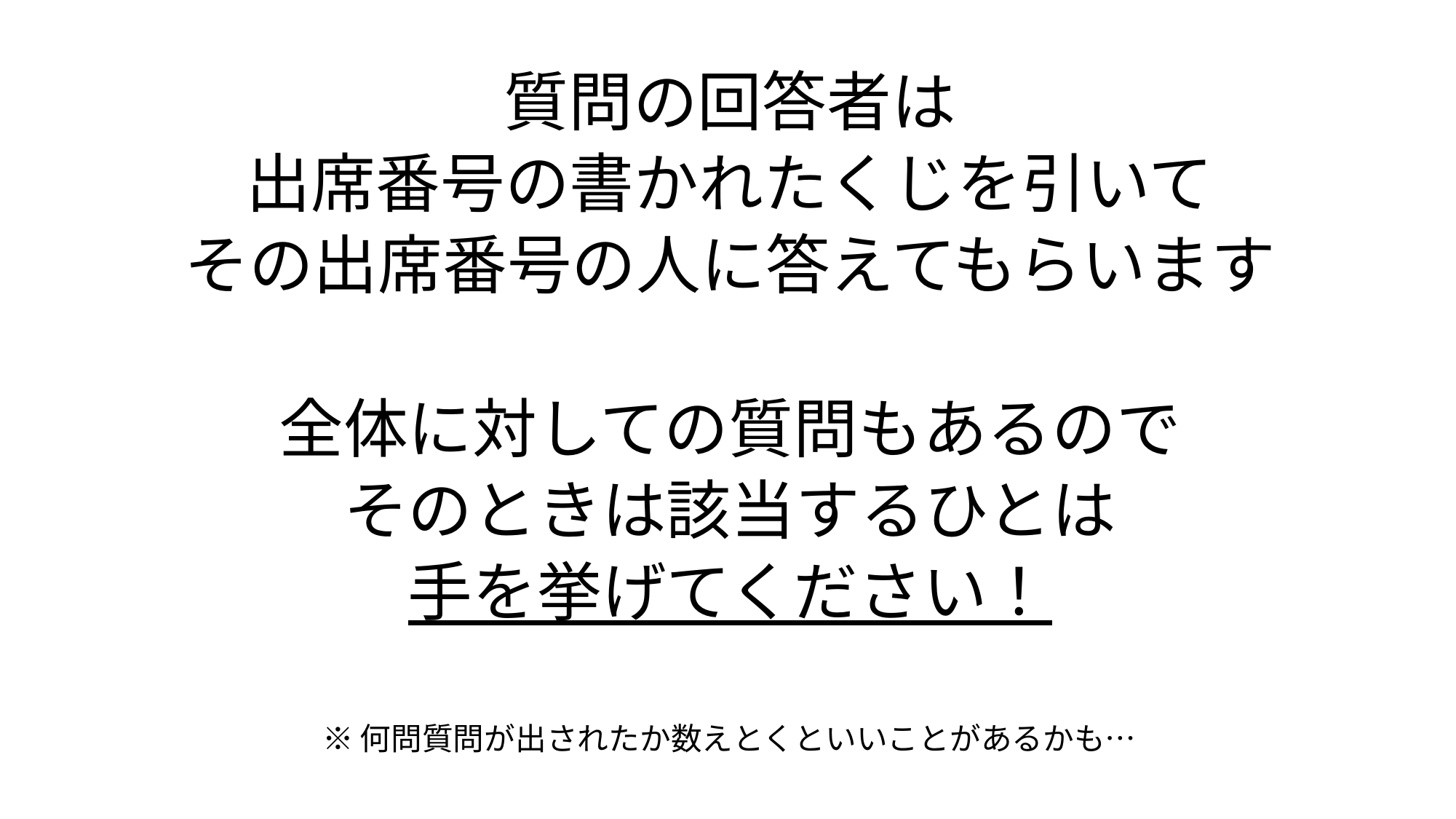

質問の回答者は
出席番号の書かれたくじを引いて
その出席番号の人に答えてもらいます

全体に対しての質問もあるので
そのときは該当するひとは
手を挙げてください！

※何問質問が出されたか数えとくといいことがあるかも…